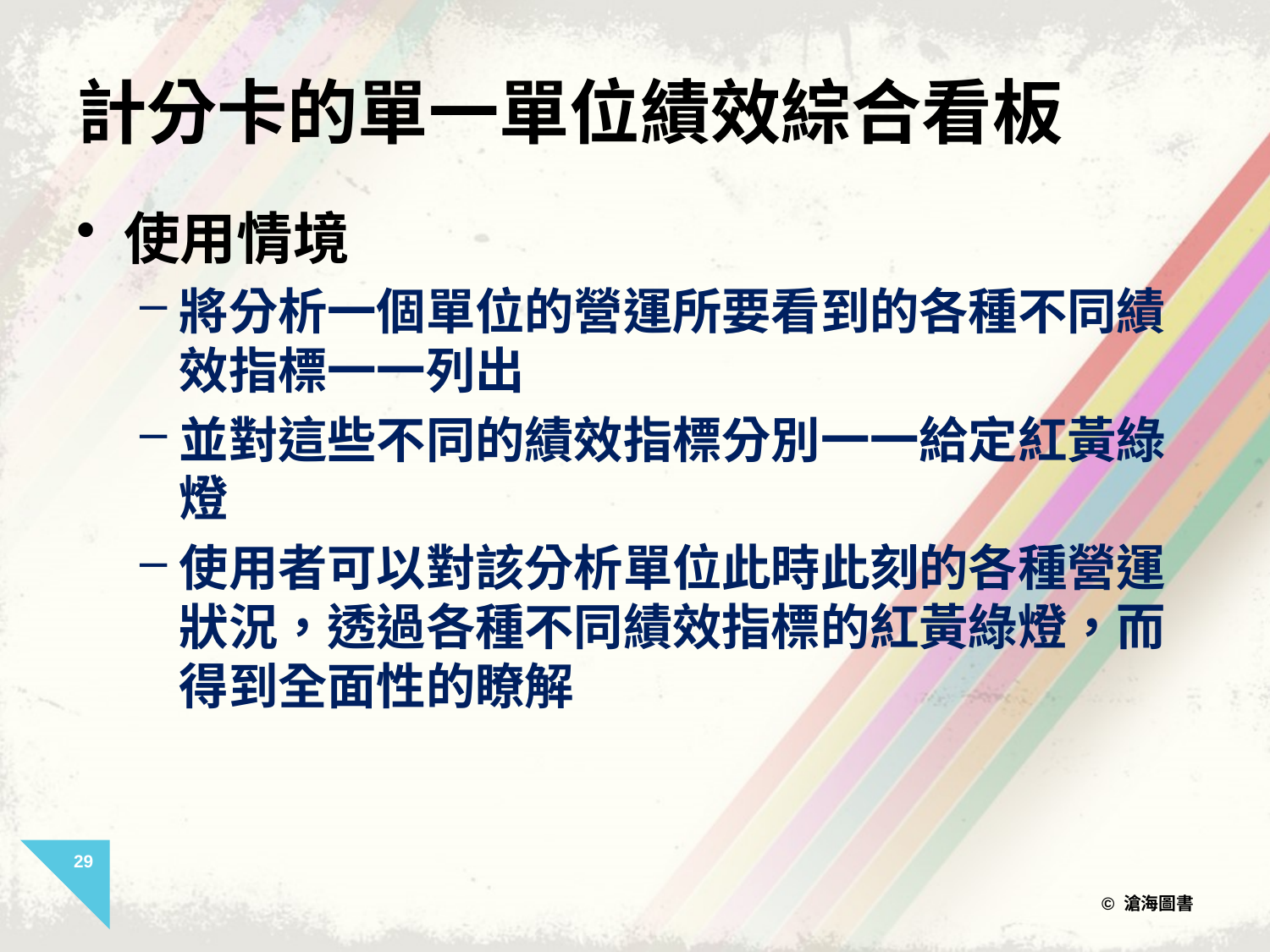

# 計分卡的單一單位績效綜合看板
使用情境
將分析一個單位的營運所要看到的各種不同績效指標一一列出
並對這些不同的績效指標分別一一給定紅黃綠燈
使用者可以對該分析單位此時此刻的各種營運狀況，透過各種不同績效指標的紅黃綠燈，而得到全面性的瞭解
29
© 滄海圖書